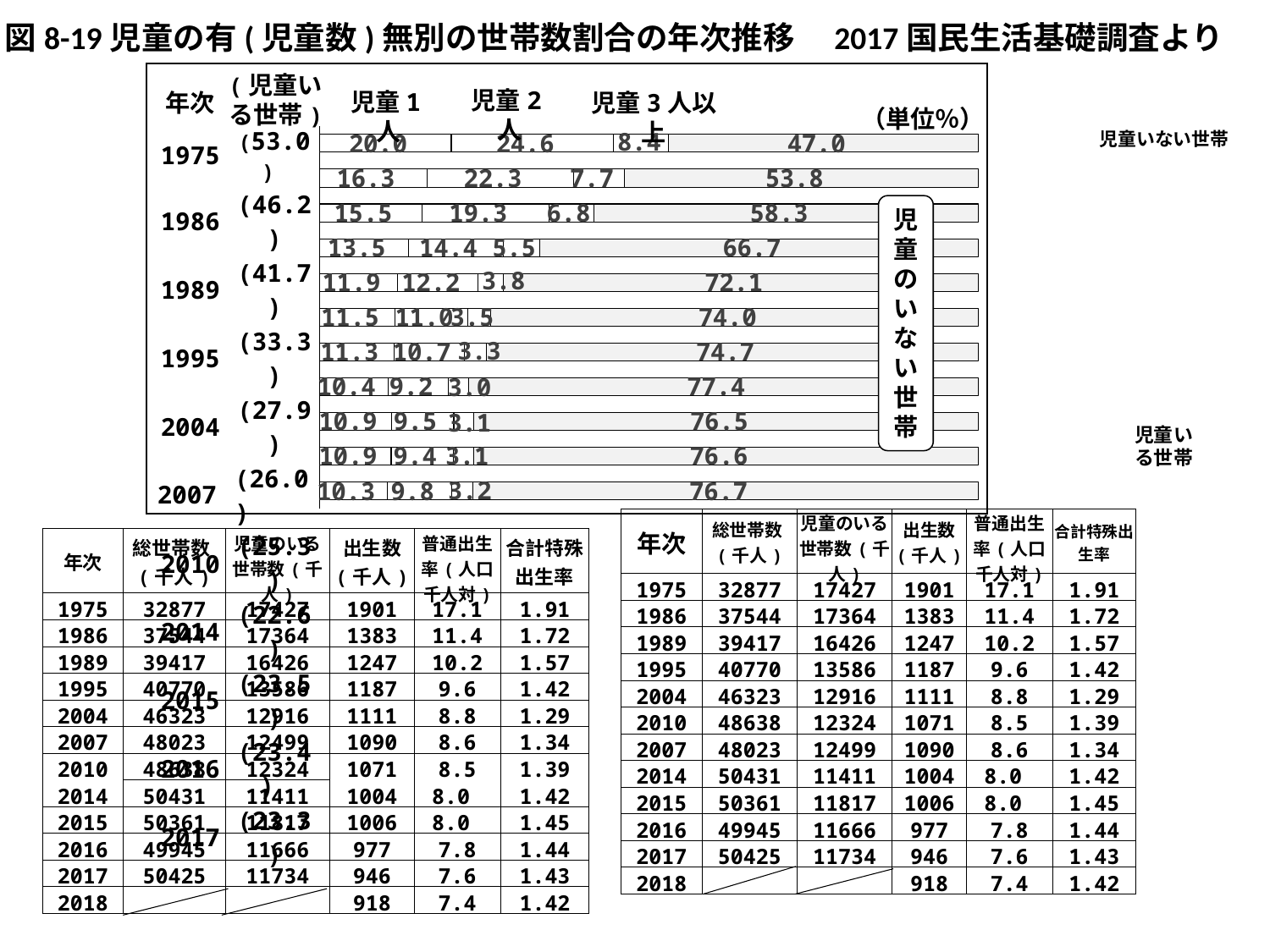

図8-19児童の有(児童数)無別の世帯数割合の年次推移　2017国民生活基礎調査より
(児童いる世帯)

年次
（単位％）
児童2人
児童1人
児童3人以上

### Chart

| Category | １人 | ２人 | ３人以上 | 児童のいない世帯 |
|---|---|---|---|---|
| 1975 | 20.0 | 24.6 | 8.4 | 47.0 |
| 1986 | 16.3 | 22.3 | 7.7 | 53.8 |
| 1989 | 15.5 | 19.3 | 6.8 | 58.3 |
| 1995 | 13.5 | 14.4 | 5.5 | 66.7 |
| 2004 | 11.9 | 12.2 | 3.8 | 72.1 |
| 2007 | 11.5 | 11.0 | 3.5 | 74.0 |
| 2010 | 11.3 | 10.7 | 3.3 | 74.7 |
| 2014 | 10.4 | 9.2 | 3.0 | 77.4 |
| 2015 | 10.895335676416275 | 9.4894859117174 | 3.079764103175076 | 76.53541430869126 |
| 2016 | 10.883972369606568 | 9.414355791370507 | 3.05736309940935 | 76.6423065371909 |
| 2017 | 10.31631135349529 | 9.790778383738225 | 3.161130391670798 | 76.72979672781358 |
| 1975 | (53.0) |
| --- | --- |
| 1986 | (46.2) |
| 1989 | (41.7) |
| 1995 | (33.3) |
| 2004 | (27.9) |
| 2007　 2010 | (26.0) (25.3) |
| 2014 | (22.6) |
| 2015 | (23.5) |
| 2016 | (23.4) |
| 2017 | (23.3) |
児童いない世帯
児童のいない世帯
児童いる世帯
| 年次 | 総世帯数(千人) | 児童のいる世帯数(千人) | 出生数 (千人) | 普通出生率(人口千人対) | 合計特殊出生率 |
| --- | --- | --- | --- | --- | --- |
| 1975 | 32877 | 17427 | 1901 | 17.1 | 1.91 |
| 1986 | 37544 | 17364 | 1383 | 11.4 | 1.72 |
| 1989 | 39417 | 16426 | 1247 | 10.2 | 1.57 |
| 1995 | 40770 | 13586 | 1187 | 9.6 | 1.42 |
| 2004 | 46323 | 12916 | 1111 | 8.8 | 1.29 |
| 2010 | 48638 | 12324 | 1071 | 8.5 | 1.39 |
| 2007 | 48023 | 12499 | 1090 | 8.6 | 1.34 |
| 2014 | 50431 | 11411 | 1004 | 8.0 | 1.42 |
| 2015 | 50361 | 11817 | 1006 | 8.0 | 1.45 |
| 2016 | 49945 | 11666 | 977 | 7.8 | 1.44 |
| 2017 | 50425 | 11734 | 946 | 7.6 | 1.43 |
| 2018 |  |  | 918 | 7.4 | 1.42 |
| 年次 | 総世帯数(千人) | 児童のいる世帯数(千人) | 出生数 (千人) | 普通出生率(人口千人対) | 合計特殊出生率 |
| --- | --- | --- | --- | --- | --- |
| 1975 | 32877 | 17427 | 1901 | 17.1 | 1.91 |
| 1986 | 37544 | 17364 | 1383 | 11.4 | 1.72 |
| 1989 | 39417 | 16426 | 1247 | 10.2 | 1.57 |
| 1995 | 40770 | 13586 | 1187 | 9.6 | 1.42 |
| 2004 | 46323 | 12916 | 1111 | 8.8 | 1.29 |
| 2007 | 48023 | 12499 | 1090 | 8.6 | 1.34 |
| 2010 | 48638 | 12324 | 1071 | 8.5 | 1.39 |
| 2014 | 50431 | 11411 | 1004 | 8.0 | 1.42 |
| 2015 | 50361 | 11817 | 1006 | 8.0 | 1.45 |
| 2016 | 49945 | 11666 | 977 | 7.8 | 1.44 |
| 2017 | 50425 | 11734 | 946 | 7.6 | 1.43 |
| 2018 |  |  | 918 | 7.4 | 1.42 |